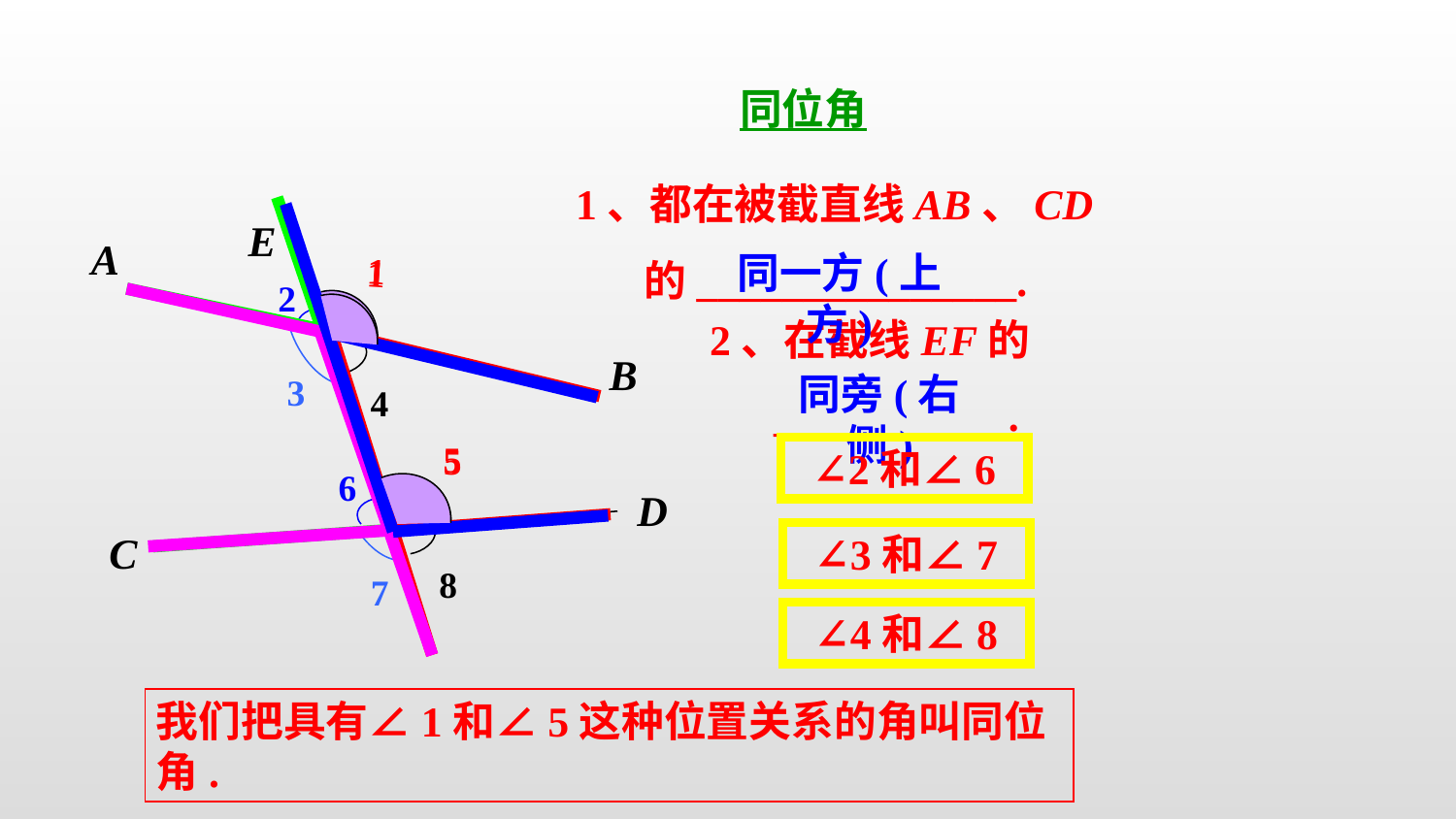

同位角
1、都在被截直线AB、CD
      的_______________.

1

5

E
A

B
1

同一方(上方)
2

2、在截线EF的
      ___________.

3

4
同旁(右侧)
5

∠2和∠6
6

D

C

7
∠3和∠7

8
∠4和∠8
我们把具有∠1和∠5这种位置关系的角叫同位角.